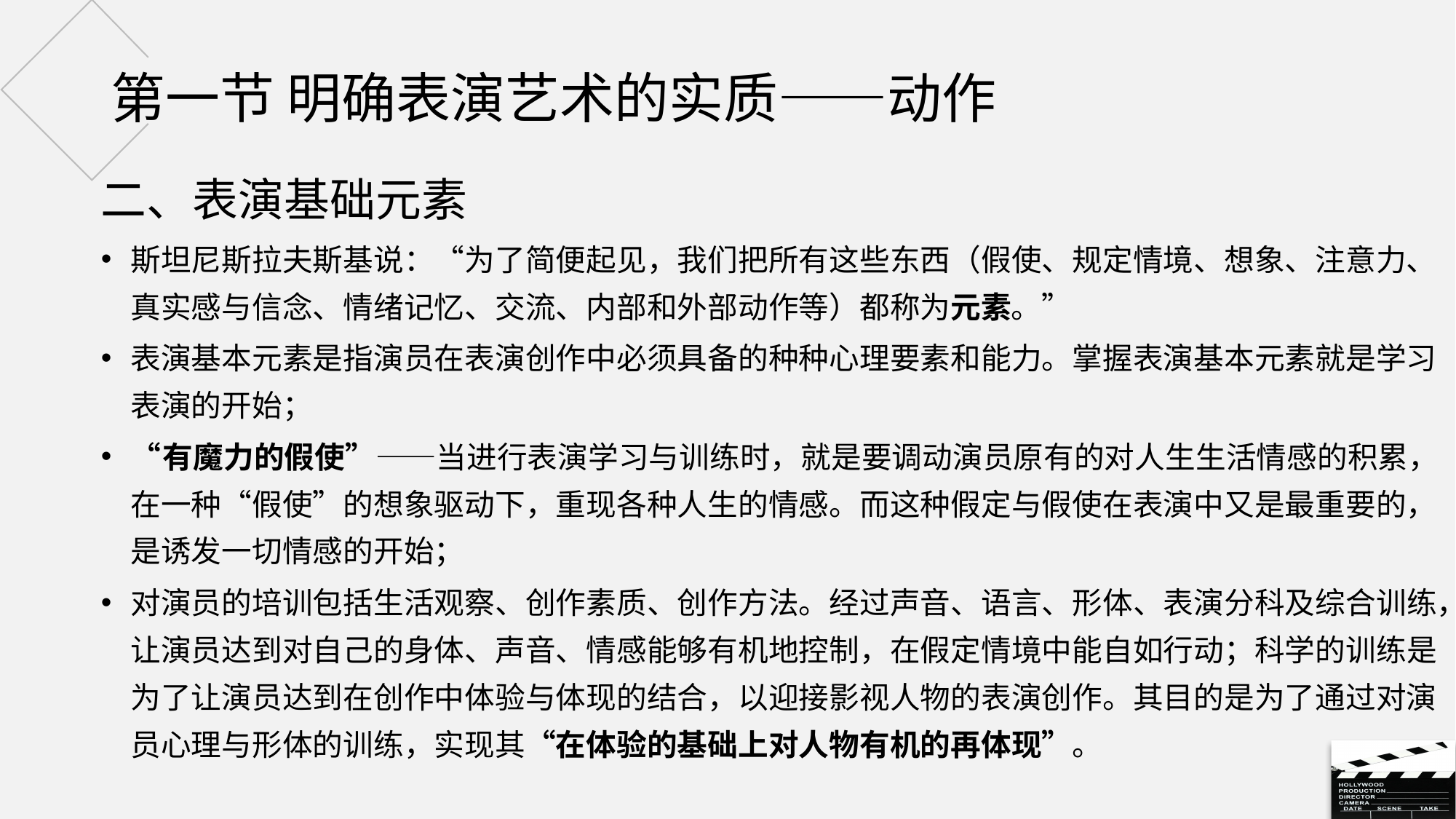

# 第一节 明确表演艺术的实质——动作
二、表演基础元素
斯坦尼斯拉夫斯基说：“为了简便起见，我们把所有这些东西（假使、规定情境、想象、注意力、真实感与信念、情绪记忆、交流、内部和外部动作等）都称为元素。”
表演基本元素是指演员在表演创作中必须具备的种种心理要素和能力。掌握表演基本元素就是学习表演的开始；
“有魔力的假使”——当进行表演学习与训练时，就是要调动演员原有的对人生生活情感的积累，在一种“假使”的想象驱动下，重现各种人生的情感。而这种假定与假使在表演中又是最重要的，是诱发一切情感的开始；
对演员的培训包括生活观察、创作素质、创作方法。经过声音、语言、形体、表演分科及综合训练，让演员达到对自己的身体、声音、情感能够有机地控制，在假定情境中能自如行动；科学的训练是为了让演员达到在创作中体验与体现的结合，以迎接影视人物的表演创作。其目的是为了通过对演员心理与形体的训练，实现其“在体验的基础上对人物有机的再体现”。